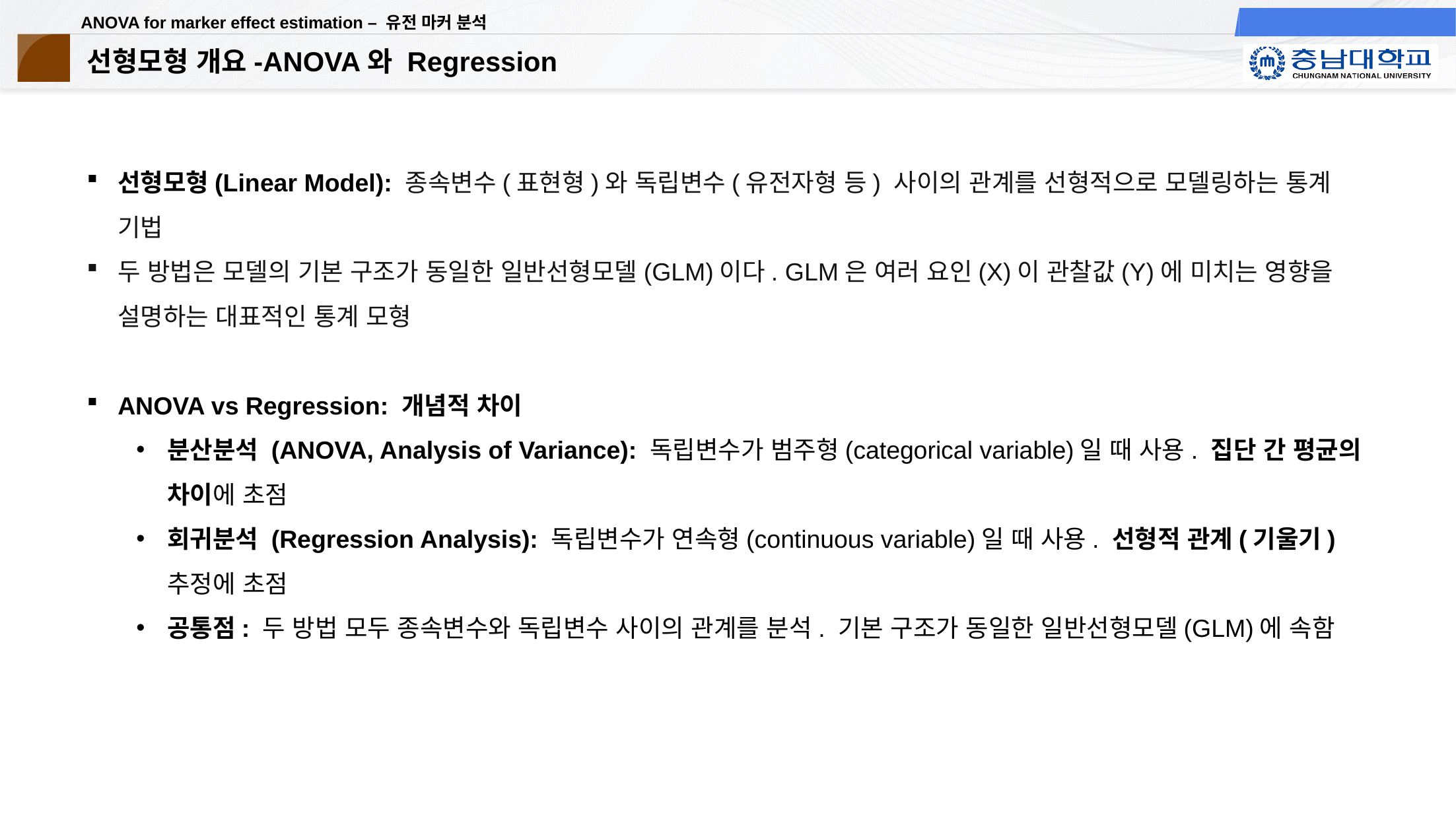

# 선형모형 개요-ANOVA와 Regression
선형모형(Linear Model): 종속변수(표현형)와 독립변수(유전자형 등) 사이의 관계를 선형적으로 모델링하는 통계 기법
두 방법은 모델의 기본 구조가 동일한 일반선형모델(GLM)이다. GLM은 여러 요인(X)이 관찰값(Y)에 미치는 영향을 설명하는 대표적인 통계 모형

ANOVA vs Regression: 개념적 차이
분산분석 (ANOVA, Analysis of Variance): 독립변수가 범주형(categorical variable)일 때 사용. 집단 간 평균의 차이에 초점
회귀분석 (Regression Analysis): 독립변수가 연속형(continuous variable)일 때 사용. 선형적 관계(기울기) 추정에 초점
공통점: 두 방법 모두 종속변수와 독립변수 사이의 관계를 분석. 기본 구조가 동일한 일반선형모델(GLM)에 속함